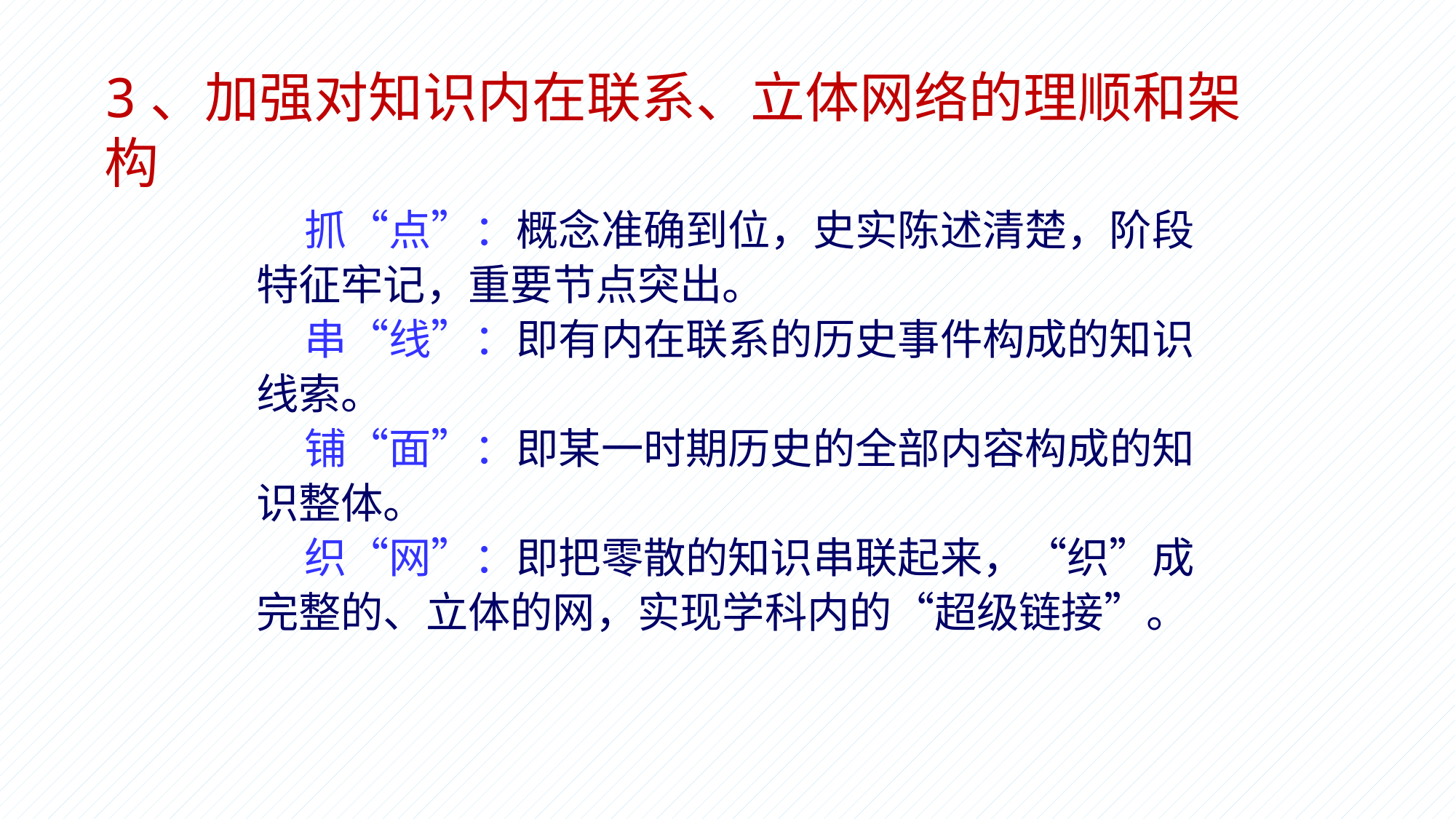

3、加强对知识内在联系、立体网络的理顺和架构
    抓“点”：概念准确到位，史实陈述清楚，阶段特征牢记，重要节点突出。
    串“线”：即有内在联系的历史事件构成的知识线索。
    铺“面”：即某一时期历史的全部内容构成的知识整体。
    织“网”：即把零散的知识串联起来，“织”成完整的、立体的网，实现学科内的“超级链接”。